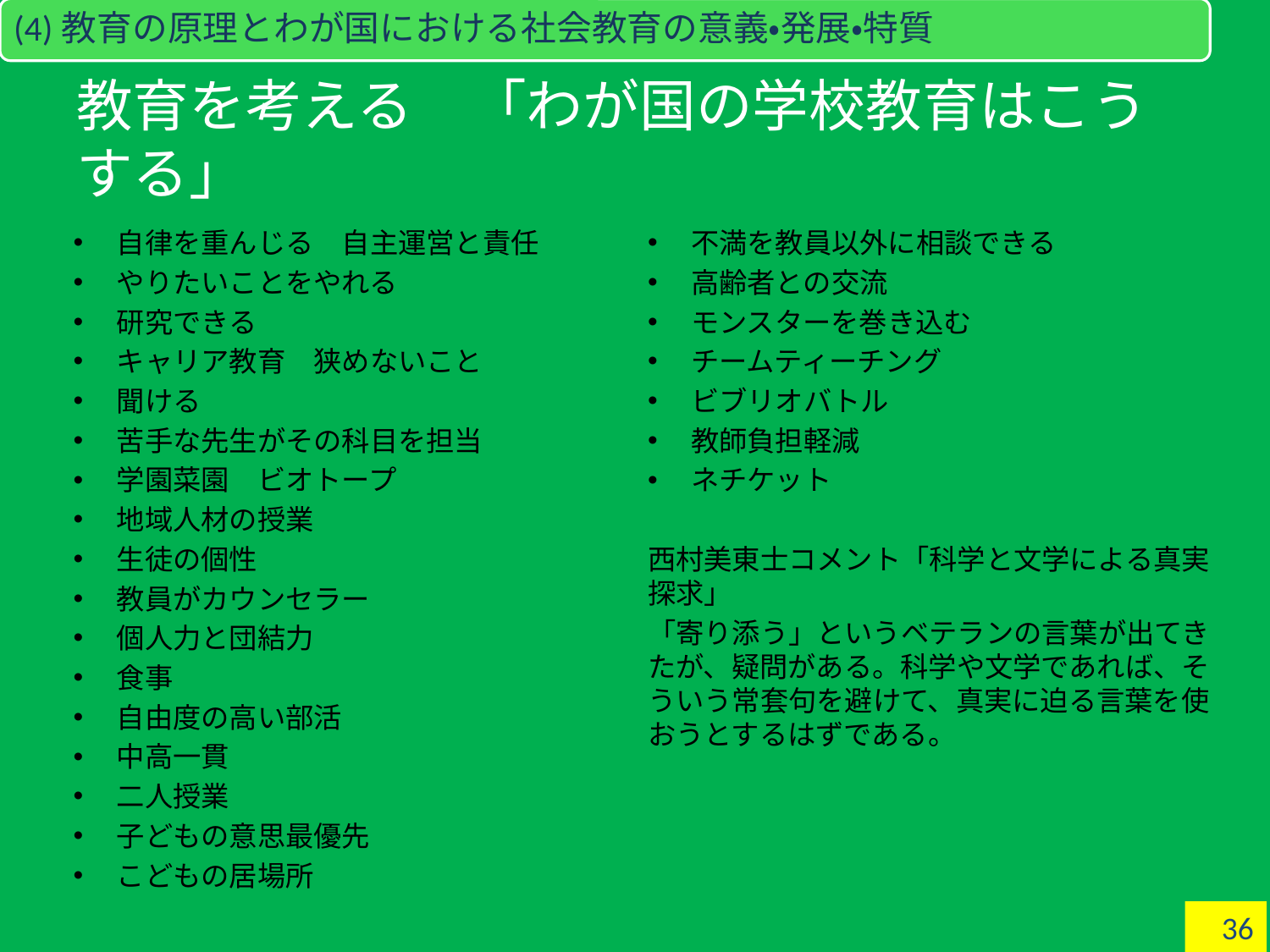

(4)教育の原理とわが国における社会教育の意義・発展・特質
# 教育を考える　「わが国の学校教育はこうする」
自律を重んじる　自主運営と責任
やりたいことをやれる
研究できる
キャリア教育　狭めないこと
聞ける
苦手な先生がその科目を担当
学園菜園　ビオトープ
地域人材の授業
生徒の個性
教員がカウンセラー
個人力と団結力
食事
自由度の高い部活
中高一貫
二人授業
子どもの意思最優先
こどもの居場所
不満を教員以外に相談できる
高齢者との交流
モンスターを巻き込む
チームティーチング
ビブリオバトル
教師負担軽減
ネチケット

西村美東士コメント「科学と文学による真実探求」
「寄り添う」というベテランの言葉が出てきたが、疑問がある。科学や文学であれば、そういう常套句を避けて、真実に迫る言葉を使おうとするはずである。

36